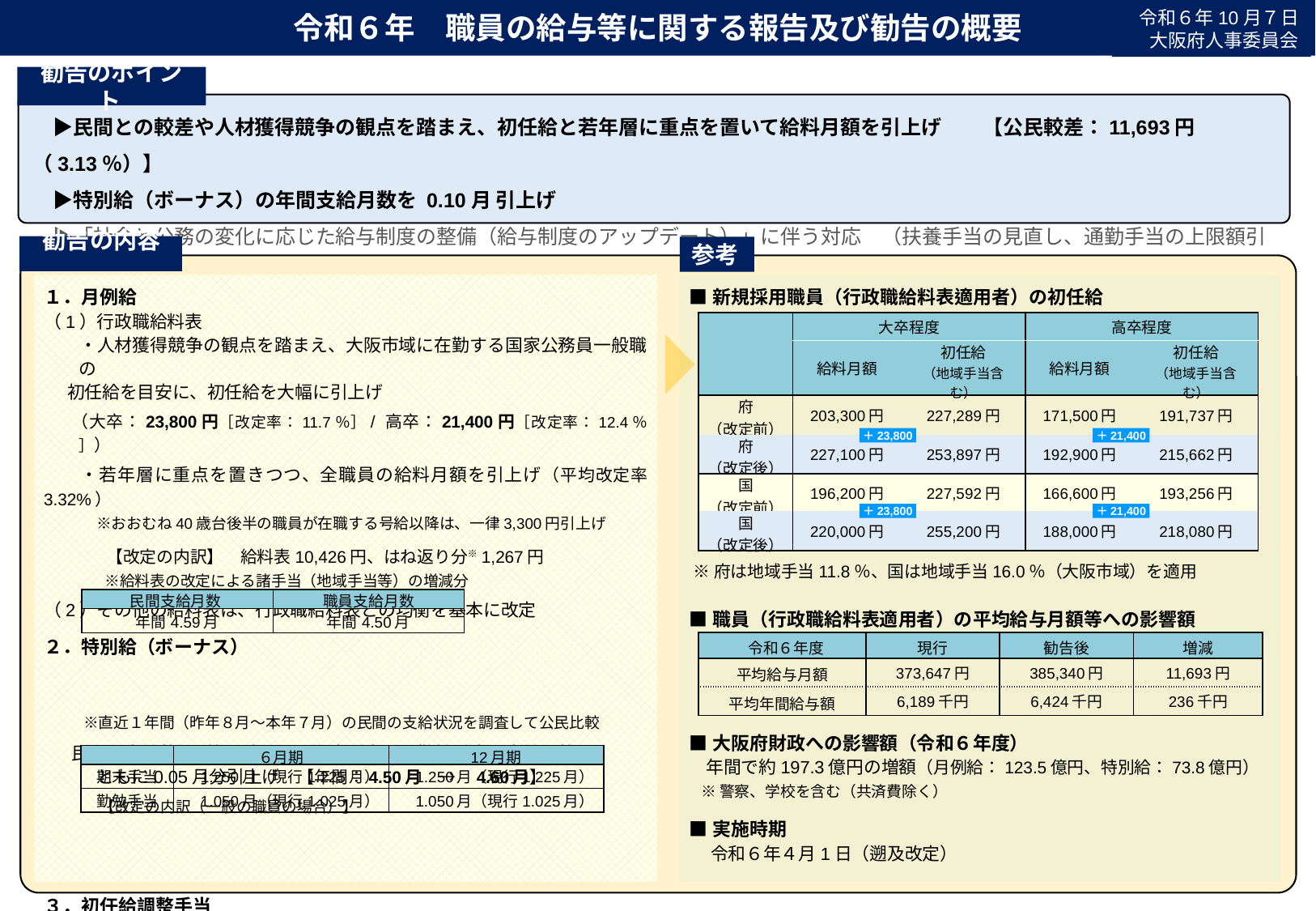

令和６年　職員の給与等に関する報告及び勧告の概要
令和６年10月７日
大阪府人事委員会
勧告のポイント
　▶民間との較差や人材獲得競争の観点を踏まえ、初任給と若年層に重点を置いて給料月額を引上げ　　【公民較差：11,693円（3.13％）】
　▶特別給（ボーナス）の年間支給月数を 0.10月 引上げ
　▶「社会と公務の変化に応じた給与制度の整備（給与制度のアップデート）」に伴う対応　（扶養手当の見直し、通勤手当の上限額引上げ等）

 勧告の内容
参考

１．月例給
（1）行政職給料表
　　・人材獲得競争の観点を踏まえ、大阪市域に在勤する国家公務員一般職の
     初任給を目安に、初任給を大幅に引上げ
     （大卒：23,800円［改定率：11.7％］/ 高卒：21,400円［改定率：12.4％］）
　　・若年層に重点を置きつつ、全職員の給料月額を引上げ（平均改定率 3.32%）
　　　  ※おおむね40歳台後半の職員が在職する号給以降は、一律3,300円引上げ
　　　　【改定の内訳】　給料表10,426円、はね返り分※1,267円
　　　　※給料表の改定による諸手当（地域手当等）の増減分
（2）その他の給料表は、行政職給料表との均衡を基本に改定
２．特別給（ボーナス）

    　 ※直近１年間（昨年８月～本年７月）の民間の支給状況を調査して公民比較
       民間の支給状況※ 等を踏まえ、期末手当及び勤勉手当の支給月数を
　　　ともに0.05月分引上げ　【年間：4.50月　→　4.60月】
　　　　【改定の内訳（一般の職員の場合）】

３．初任給調整手当
　　　人事院勧告と同様に医師等の初任給調整手当の上限額を700円引上げ

■新規採用職員（行政職給料表適用者）の初任給

 ※府は地域手当11.8％、国は地域手当16.0％（大阪市域）を適用

|  | 大卒程度 |  | 高卒程度 |  |
| --- | --- | --- | --- | --- |
|  | 給料月額 | 初任給 （地域手当含む） | 給料月額 | 初任給 （地域手当含む） |
| 府 （改定前） | 203,300円 | 227,289円 | 171,500円 | 191,737円 |
| 府 （改定後） | 227,100円 | 253,897円 | 192,900円 | 215,662円 |
| 国 （改定前） | 196,200円 | 227,592円 | 166,600円 | 193,256円 |
| 国 （改定後） | 220,000円 | 255,200円 | 188,000円 | 218,080円 |

＋23,800
＋21,400
＋23,800
＋21,400
| 民間支給月数 | 職員支給月数 |
| --- | --- |
| 年間4.59月 | 年間4.50月 |
■職員（行政職給料表適用者）の平均給与月額等への影響額

■大阪府財政への影響額（令和６年度）
　年間で約197.3億円の増額（月例給：123.5億円、特別給：73.8億円）
   ※警察、学校を含む（共済費除く）
| 令和６年度 | 現行 | 勧告後 | 増減 |
| --- | --- | --- | --- |
| 平均給与月額 | 373,647円 | 385,340円 | 11,693円 |
| 平均年間給与額 | 6,189千円 | 6,424千円 | 236千円 |
|  | ６月期 | 12月期 |
| --- | --- | --- |
| 期末手当 | 1.250月（現行1.225月） | 1.250月（現行1.225月） |
| 勤勉手当 | 1.050月（現行1.025月） | 1.050月（現行1.025月） |
■実施時期
　 令和６年４月1日（遡及改定）